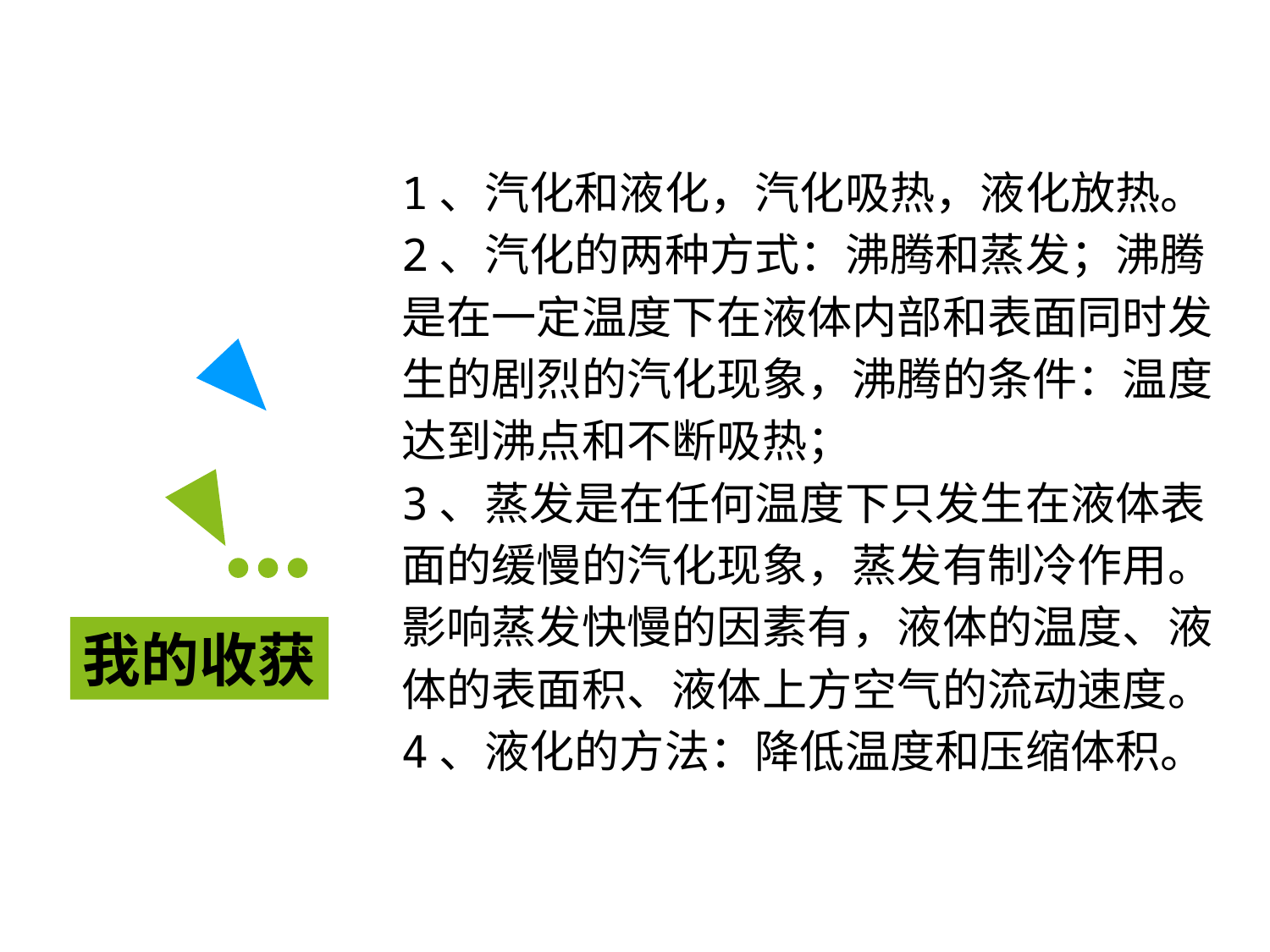

1、汽化和液化，汽化吸热，液化放热。
2、汽化的两种方式：沸腾和蒸发；沸腾是在一定温度下在液体内部和表面同时发生的剧烈的汽化现象，沸腾的条件：温度达到沸点和不断吸热；
3、蒸发是在任何温度下只发生在液体表面的缓慢的汽化现象，蒸发有制冷作用。影响蒸发快慢的因素有，液体的温度、液体的表面积、液体上方空气的流动速度。
4、液化的方法：降低温度和压缩体积。
课堂小结

我的收获